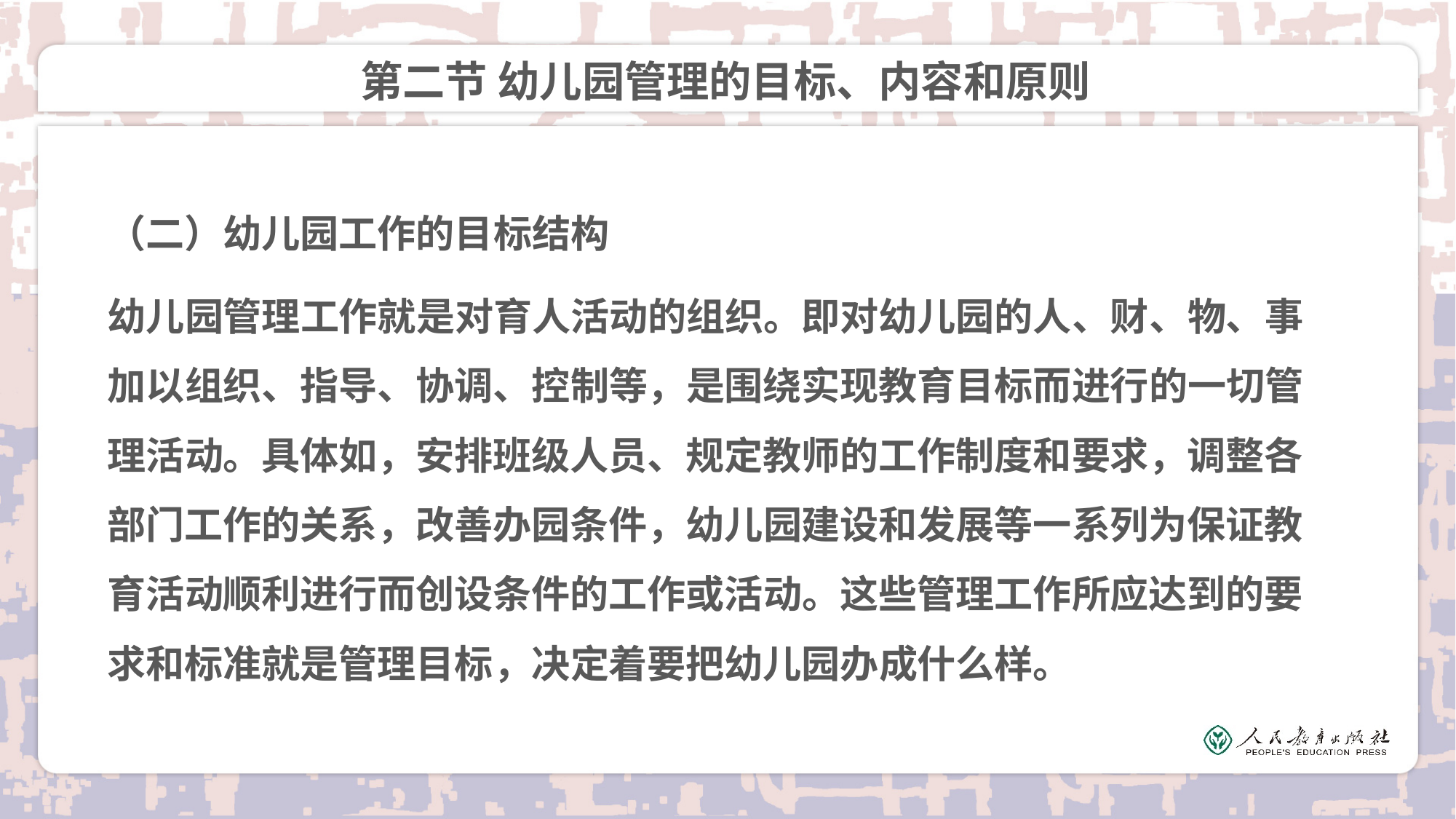

# 第二节 幼儿园管理的目标、内容和原则
（二）幼儿园工作的目标结构
幼儿园管理工作就是对育人活动的组织。即对幼儿园的人、财、物、事加以组织、指导、协调、控制等，是围绕实现教育目标而进行的一切管理活动。具体如，安排班级人员、规定教师的工作制度和要求，调整各部门工作的关系，改善办园条件，幼儿园建设和发展等一系列为保证教育活动顺利进行而创设条件的工作或活动。这些管理工作所应达到的要求和标准就是管理目标，决定着要把幼儿园办成什么样。